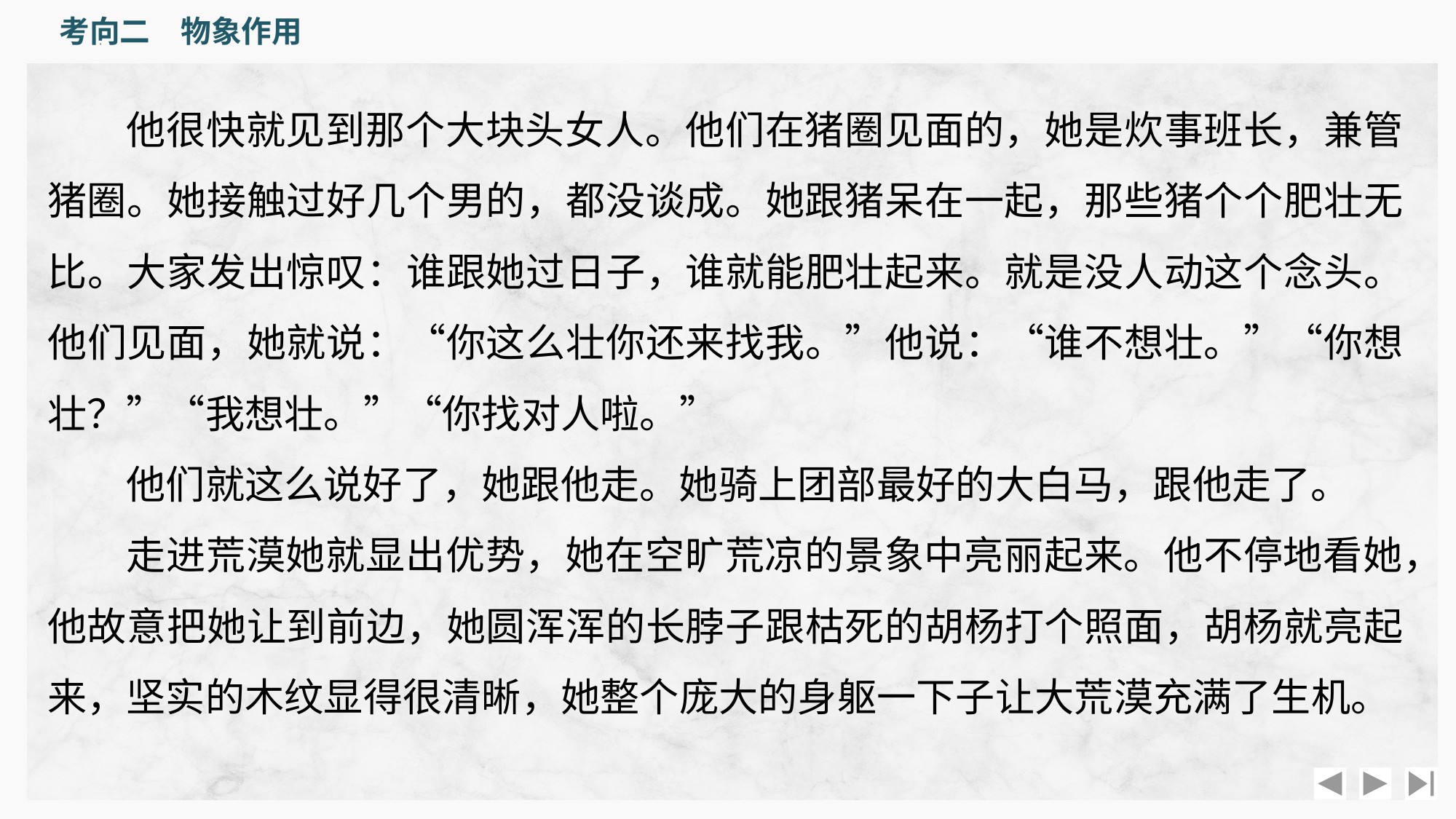

他很快就见到那个大块头女人。他们在猪圈见面的，她是炊事班长，兼管猪圈。她接触过好几个男的，都没谈成。她跟猪呆在一起，那些猪个个肥壮无比。大家发出惊叹：谁跟她过日子，谁就能肥壮起来。就是没人动这个念头。他们见面，她就说：“你这么壮你还来找我。”他说：“谁不想壮。”“你想壮？”“我想壮。”“你找对人啦。”
他们就这么说好了，她跟他走。她骑上团部最好的大白马，跟他走了。
走进荒漠她就显出优势，她在空旷荒凉的景象中亮丽起来。他不停地看她，他故意把她让到前边，她圆浑浑的长脖子跟枯死的胡杨打个照面，胡杨就亮起来，坚实的木纹显得很清晰，她整个庞大的身躯一下子让大荒漠充满了生机。